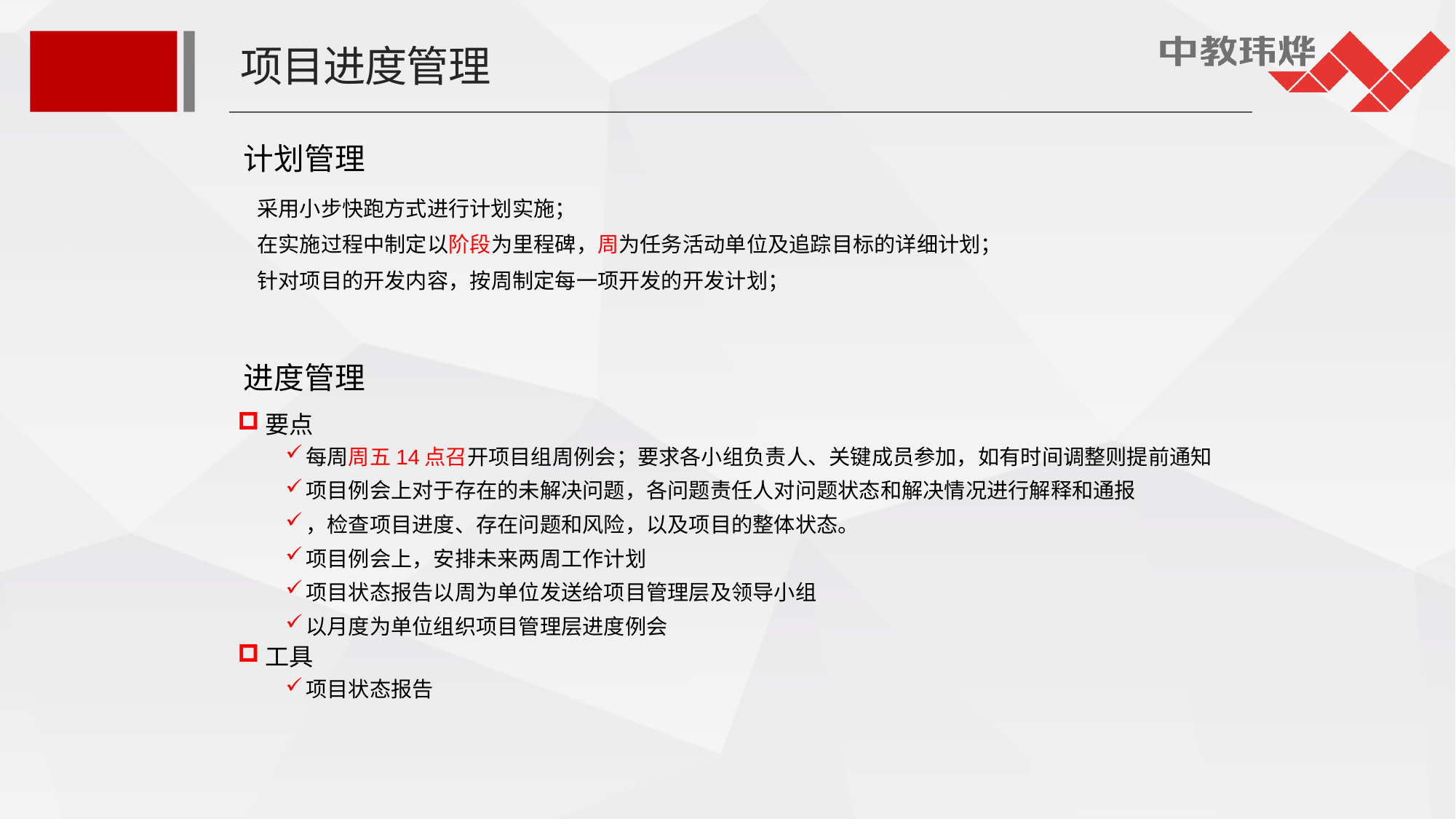

项目进度管理
计划管理
采用小步快跑方式进行计划实施；
在实施过程中制定以阶段为里程碑，周为任务活动单位及追踪目标的详细计划；
针对项目的开发内容，按周制定每一项开发的开发计划；
进度管理
要点
每周周五14点召开项目组周例会；要求各小组负责人、关键成员参加，如有时间调整则提前通知
项目例会上对于存在的未解决问题，各问题责任人对问题状态和解决情况进行解释和通报
，检查项目进度、存在问题和风险，以及项目的整体状态。
项目例会上，安排未来两周工作计划
项目状态报告以周为单位发送给项目管理层及领导小组
以月度为单位组织项目管理层进度例会
工具
项目状态报告